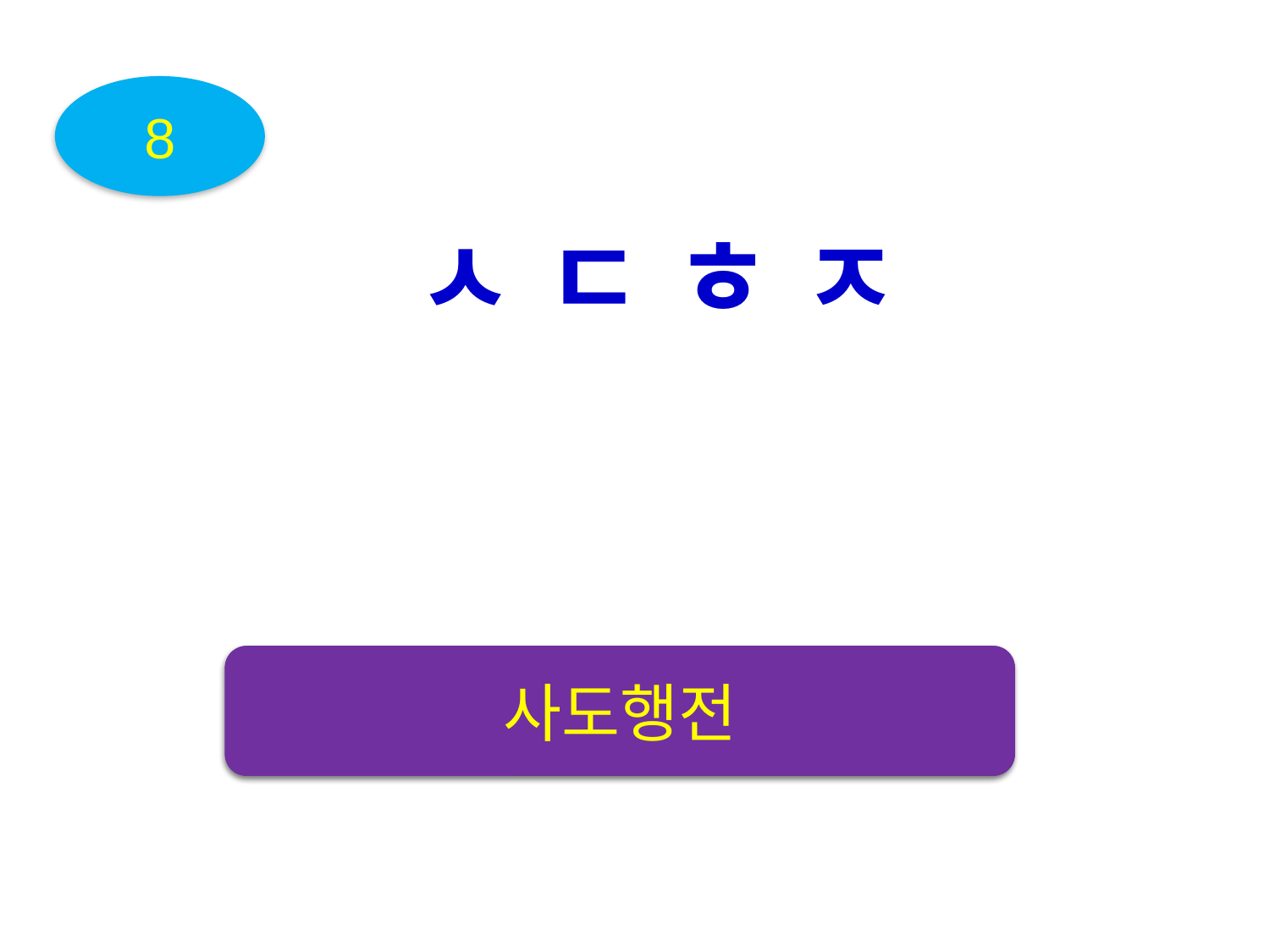

8
ㅅ ㄷ ㅎ ㅈ
성경책
사도행전